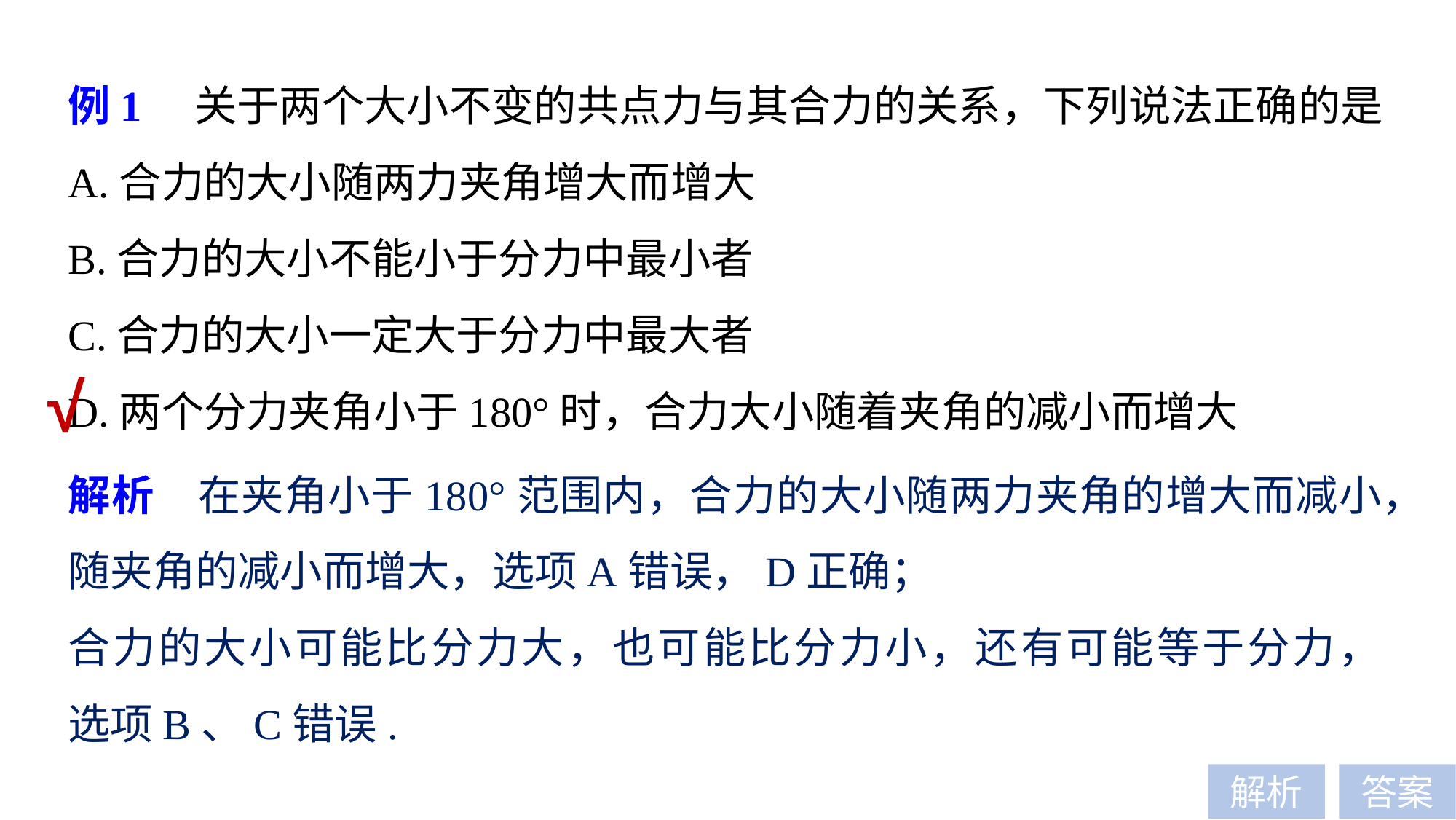

例1　关于两个大小不变的共点力与其合力的关系，下列说法正确的是
A.合力的大小随两力夹角增大而增大
B.合力的大小不能小于分力中最小者
C.合力的大小一定大于分力中最大者
D.两个分力夹角小于180°时，合力大小随着夹角的减小而增大
√
解析　在夹角小于180°范围内，合力的大小随两力夹角的增大而减小，随夹角的减小而增大，选项A错误，D正确；
合力的大小可能比分力大，也可能比分力小，还有可能等于分力，选项B、C错误.
解析
答案